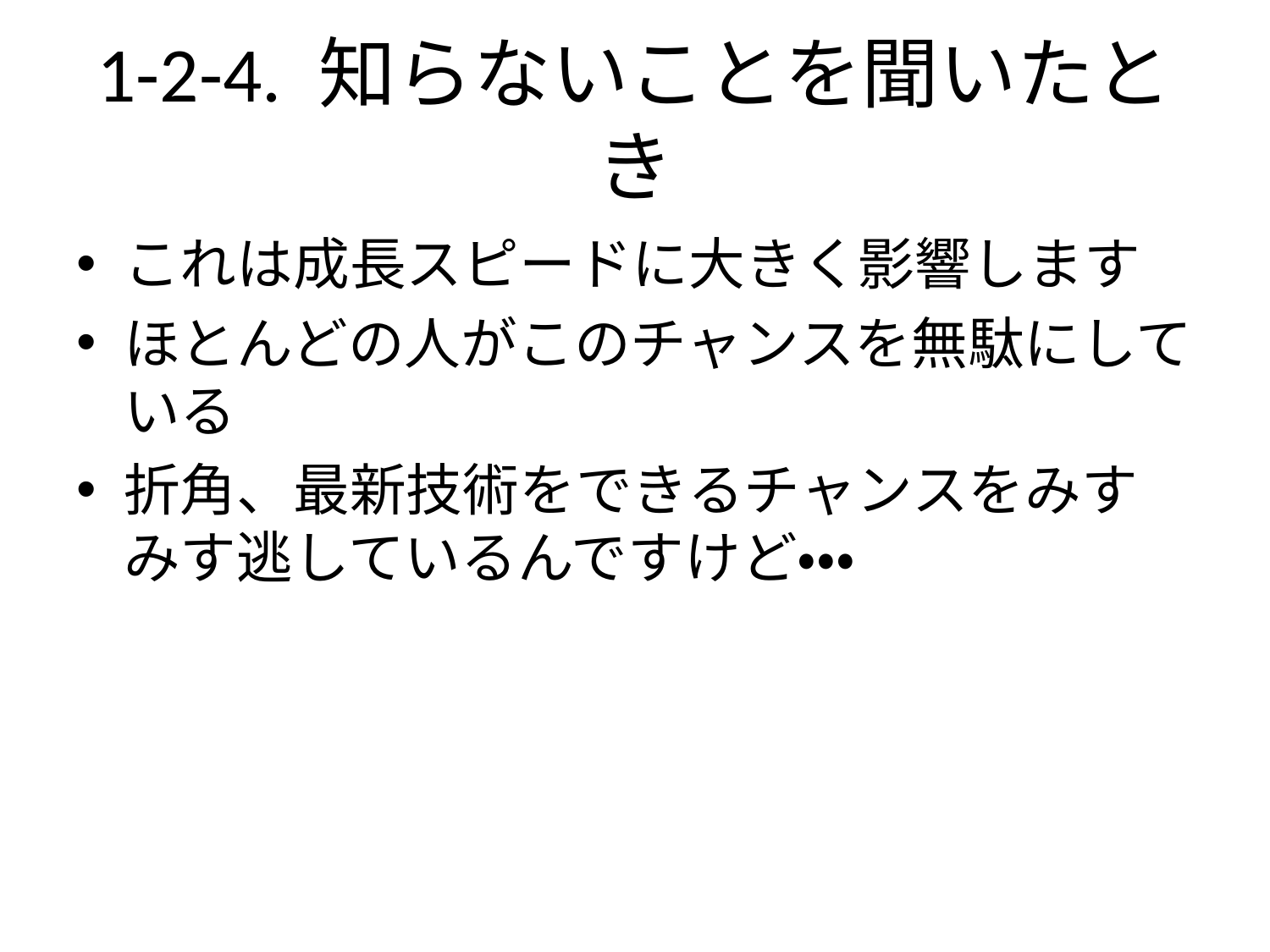

# 1-2-4. 知らないことを聞いたとき
これは成長スピードに大きく影響します
ほとんどの人がこのチャンスを無駄にしている
折角、最新技術をできるチャンスをみすみす逃しているんですけど・・・